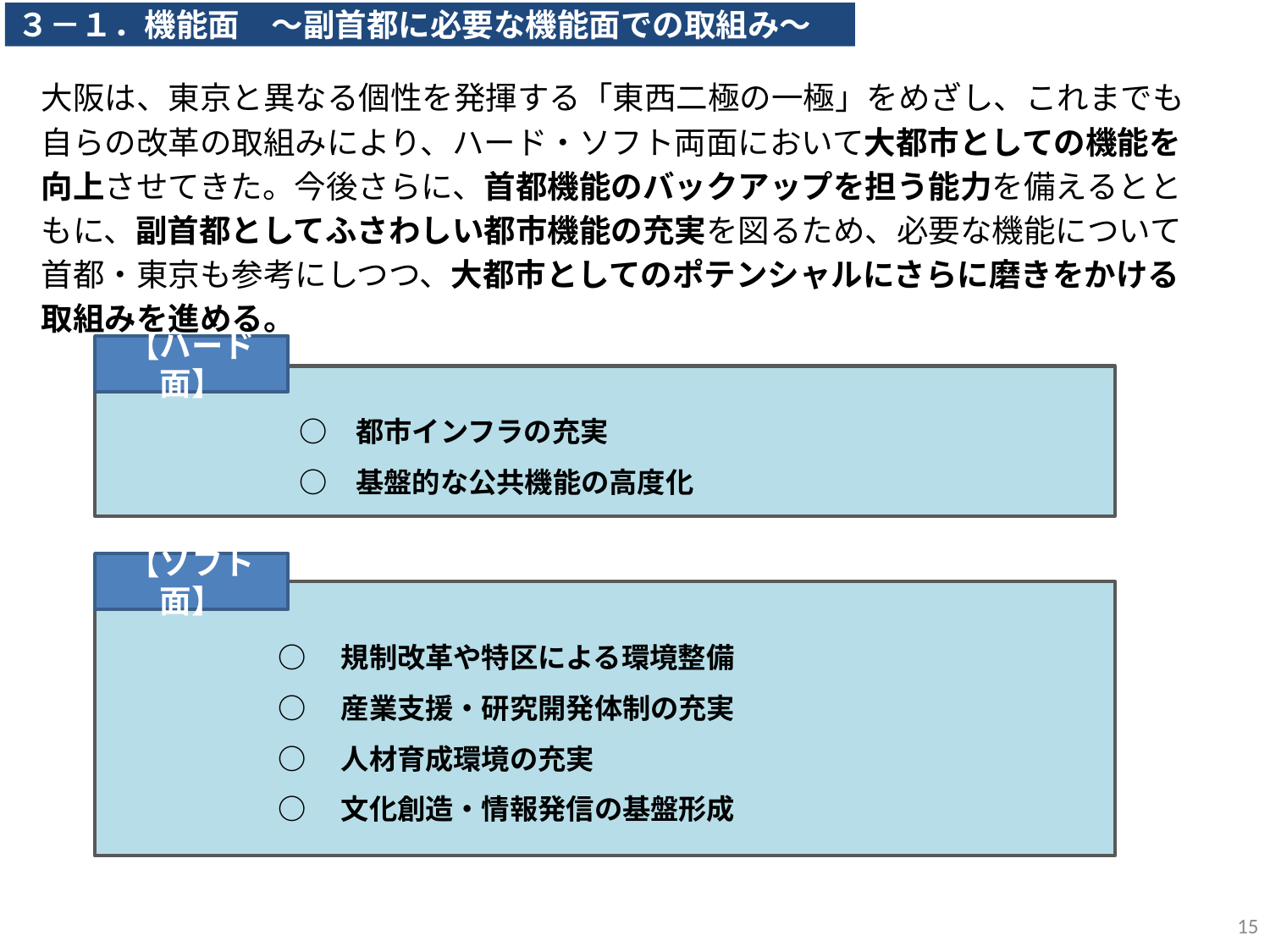

３－１．機能面　～副首都に必要な機能面での取組み～
大阪は、東京と異なる個性を発揮する「東西二極の一極」をめざし、これまでも自らの改革の取組みにより、ハード・ソフト両面において大都市としての機能を向上させてきた。今後さらに、首都機能のバックアップを担う能力を備えるとともに、副首都としてふさわしい都市機能の充実を図るため、必要な機能について首都・東京も参考にしつつ、大都市としてのポテンシャルにさらに磨きをかける取組みを進める。
【ハード面】

　　○　都市インフラの充実
　　○　基盤的な公共機能の高度化

【ソフト面】

○　規制改革や特区による環境整備
○　産業支援・研究開発体制の充実
○　人材育成環境の充実
○　文化創造・情報発信の基盤形成
15